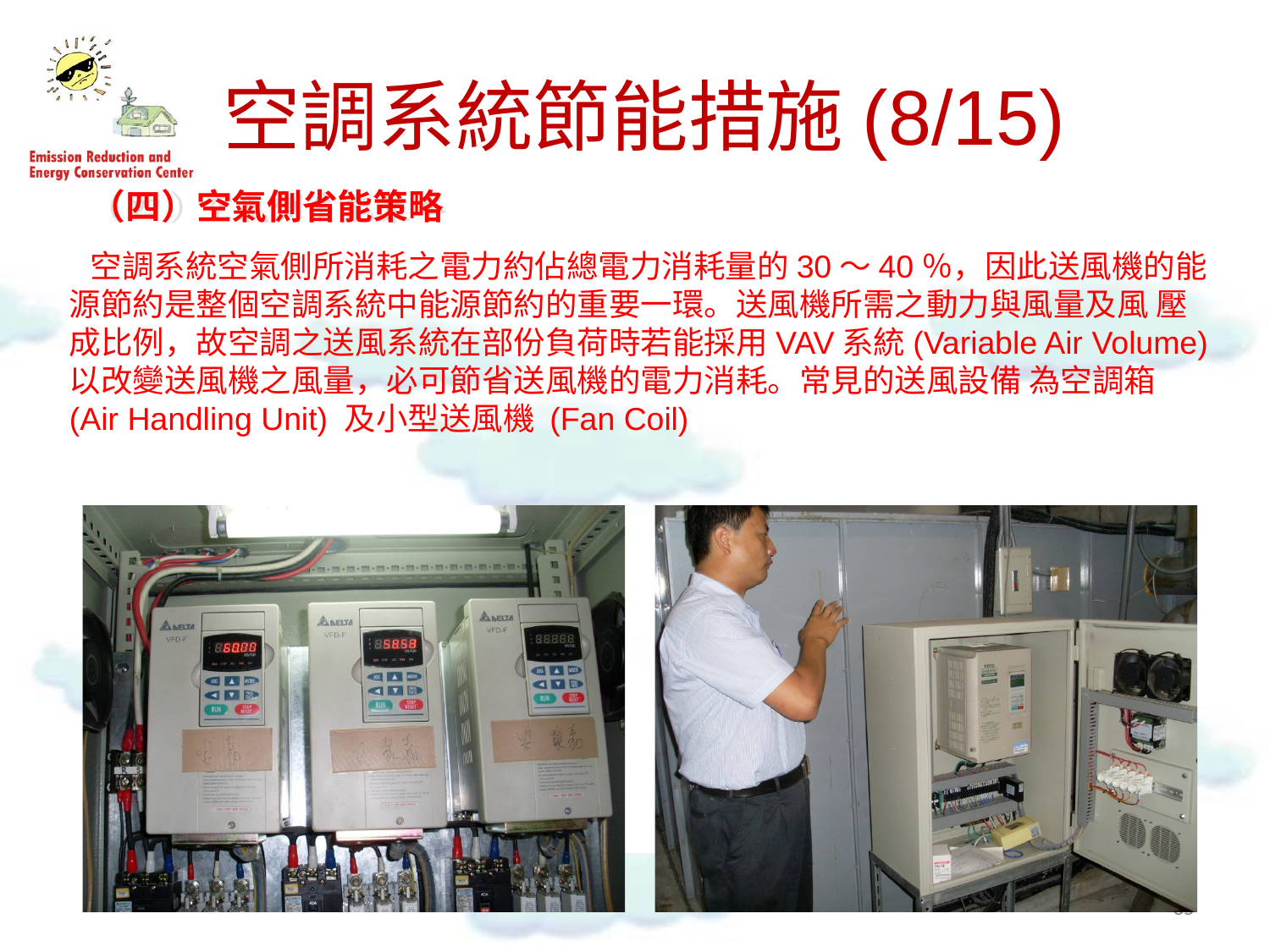

# 空調系統節能措施(8/15)

（四）空氣側省能策略
空調系統空氣側所消耗之電力約佔總電力消耗量的30～40％，因此送風機的能 源節約是整個空調系統中能源節約的重要一環。送風機所需之動力與風量及風 壓成比例，故空調之送風系統在部份負荷時若能採用VAV系統(Variable Air Volume) 以改變送風機之風量，必可節省送風機的電力消耗。常見的送風設備 為空調箱 (Air Handling Unit) 及小型送風機 (Fan Coil)

35